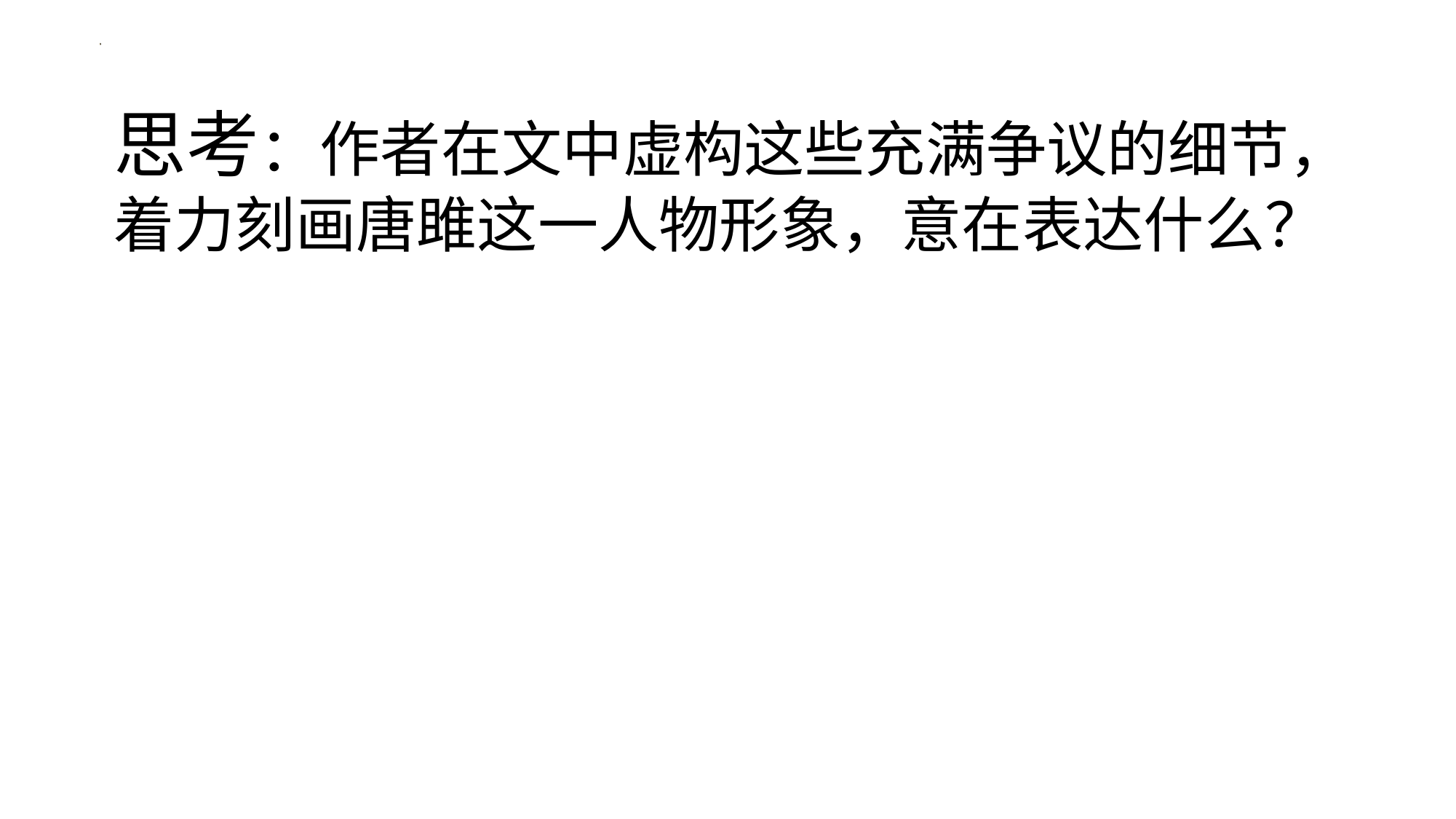

思考：作者在文中虚构这些充满争议的细节，着力刻画唐雎这一人物形象，意在表达什么？